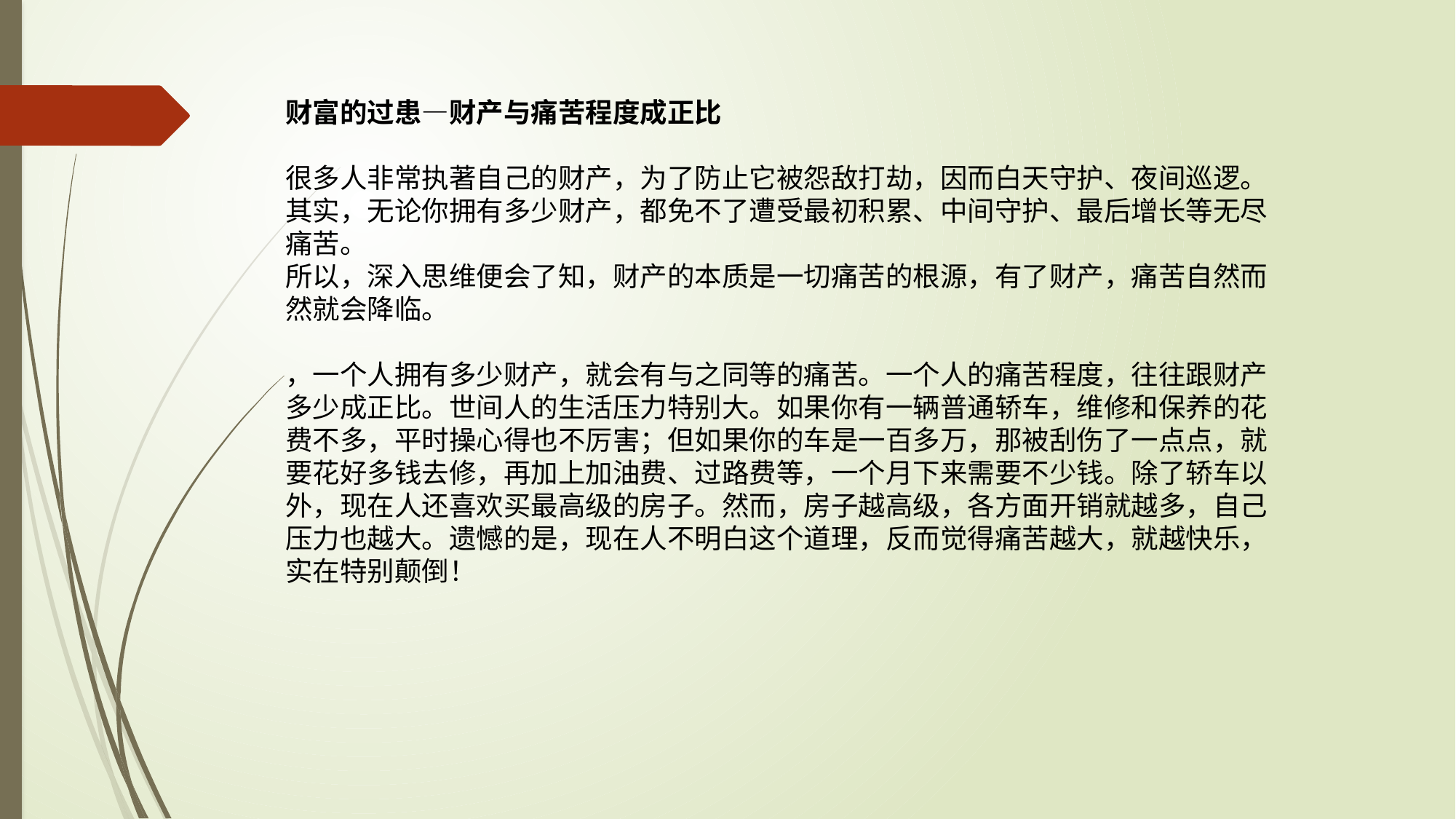

财富的过患—财产与痛苦程度成正比

很多人非常执著自己的财产，为了防止它被怨敌打劫，因而白天守护、夜间巡逻。其实，无论你拥有多少财产，都免不了遭受最初积累、中间守护、最后增长等无尽痛苦。
所以，深入思维便会了知，财产的本质是一切痛苦的根源，有了财产，痛苦自然而然就会降临。

，一个人拥有多少财产，就会有与之同等的痛苦。一个人的痛苦程度，往往跟财产多少成正比。世间人的生活压力特别大。如果你有一辆普通轿车，维修和保养的花费不多，平时操心得也不厉害；但如果你的车是一百多万，那被刮伤了一点点，就要花好多钱去修，再加上加油费、过路费等，一个月下来需要不少钱。除了轿车以外，现在人还喜欢买最高级的房子。然而，房子越高级，各方面开销就越多，自己压力也越大。遗憾的是，现在人不明白这个道理，反而觉得痛苦越大，就越快乐，实在特别颠倒！